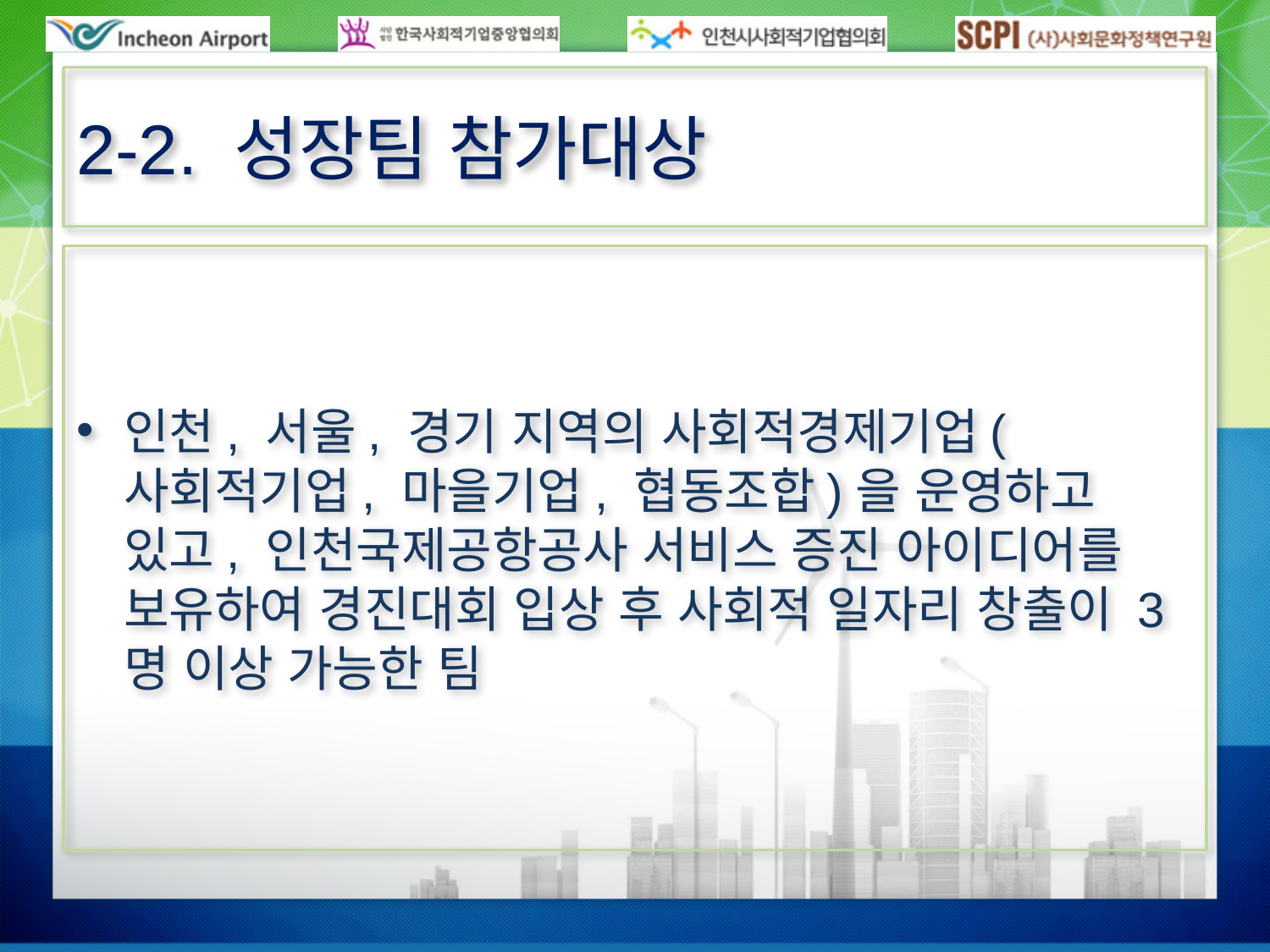

# 2-2. 성장팀 참가대상
인천, 서울, 경기 지역의 사회적경제기업(사회적기업, 마을기업, 협동조합)을 운영하고 있고, 인천국제공항공사 서비스 증진 아이디어를 보유하여 경진대회 입상 후 사회적 일자리 창출이 3명 이상 가능한 팀